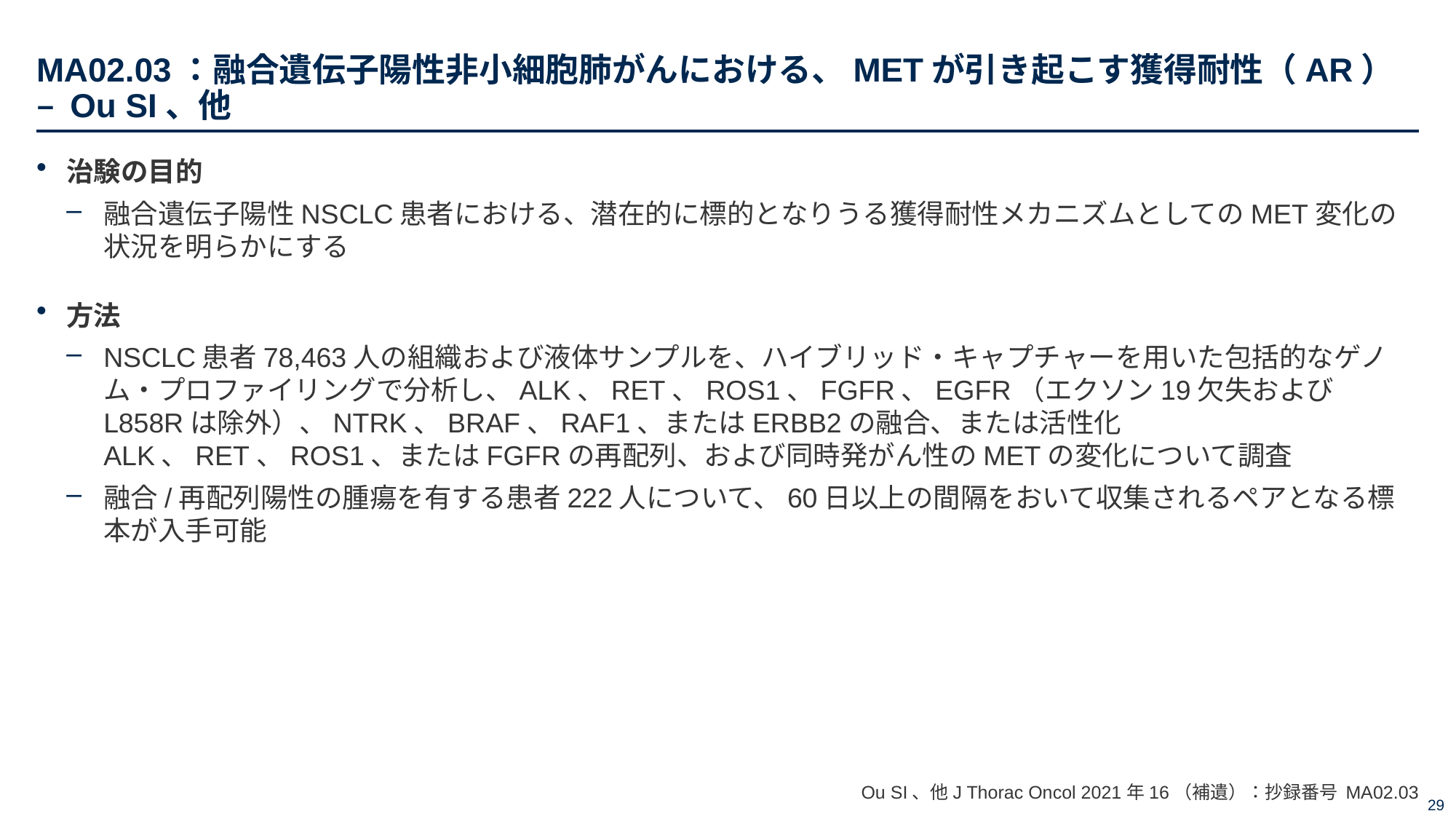

# MA02.03：融合遺伝子陽性非小細胞肺がんにおける、METが引き起こす獲得耐性（AR） – Ou SI、他
治験の目的
融合遺伝子陽性NSCLC患者における、潜在的に標的となりうる獲得耐性メカニズムとしてのMET変化の状況を明らかにする
方法
NSCLC患者78,463人の組織および液体サンプルを、ハイブリッド・キャプチャーを用いた包括的なゲノム・プロファイリングで分析し、ALK、RET、ROS1、FGFR、EGFR（エクソン19欠失およびL858Rは除外）、NTRK、BRAF、RAF1、またはERBB2の融合、または活性化ALK、RET、ROS1、またはFGFRの再配列、および同時発がん性のMETの変化について調査
融合/再配列陽性の腫瘍を有する患者222人について、60日以上の間隔をおいて収集されるペアとなる標本が入手可能
Ou SI、他J Thorac Oncol 2021年16（補遺）：抄録番号 MA02.03